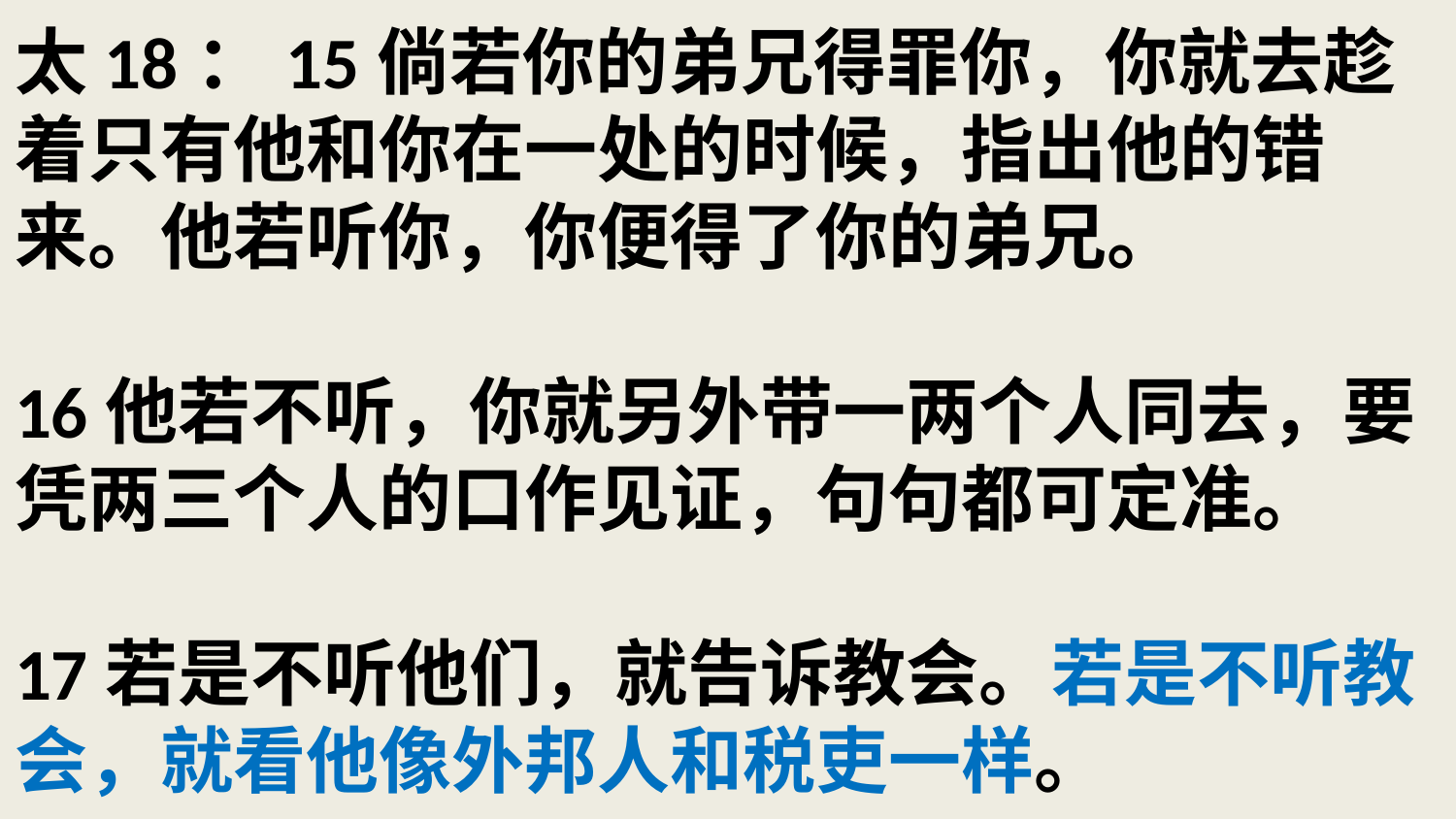

# 太18：15倘若你的弟兄得罪你，你就去趁着只有他和你在一处的时候，指出他的错来。他若听你，你便得了你的弟兄。 16他若不听，你就另外带一两个人同去，要凭两三个人的口作见证，句句都可定准。 17若是不听他们，就告诉教会。若是不听教会，就看他像外邦人和税吏一样。